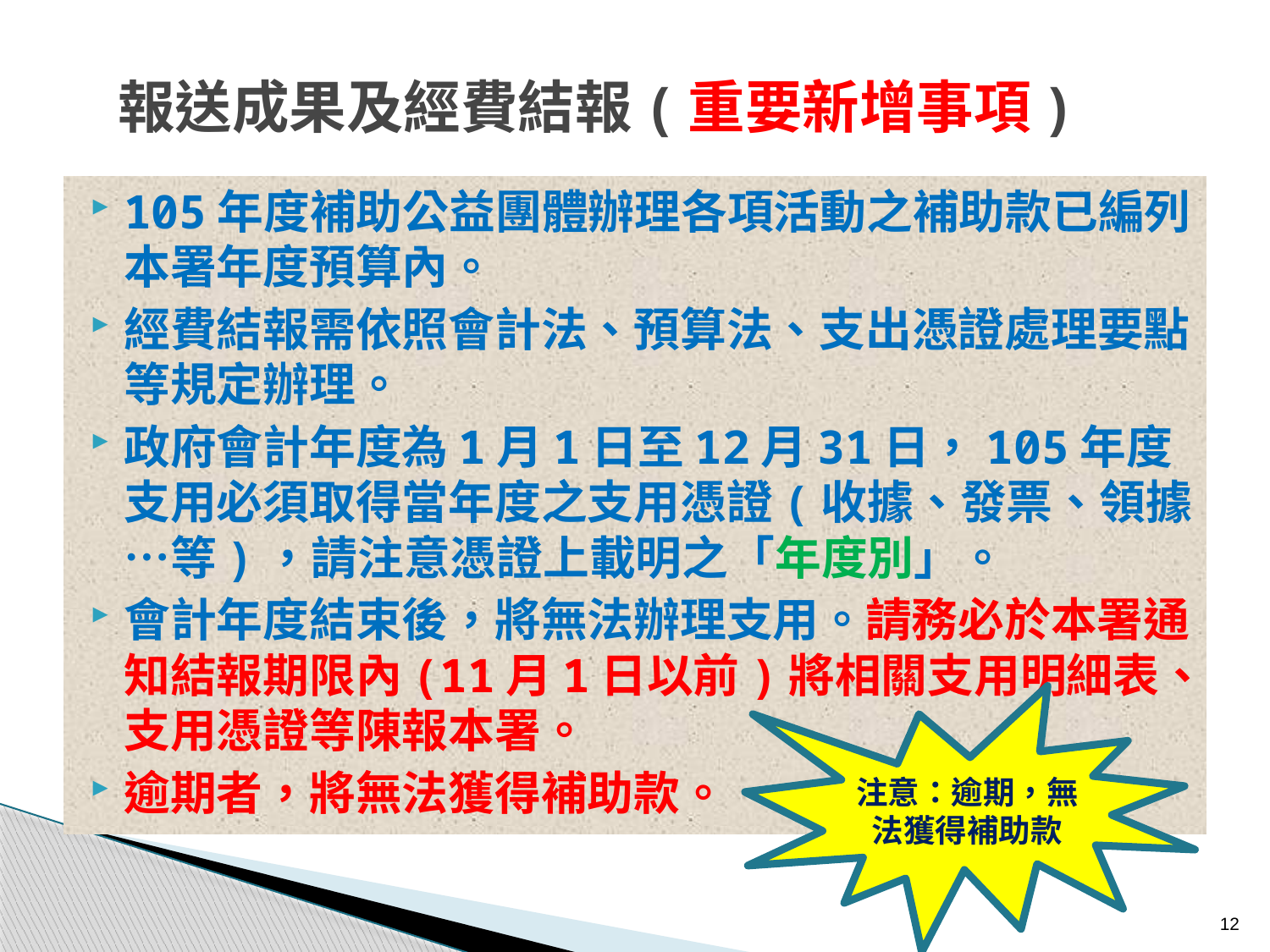

# 報送成果及經費結報(重要新增事項)
105年度補助公益團體辦理各項活動之補助款已編列本署年度預算內。
經費結報需依照會計法、預算法、支出憑證處理要點等規定辦理。
政府會計年度為1月1日至12月31日，105年度支用必須取得當年度之支用憑證(收據、發票、領據…等)，請注意憑證上載明之「年度別」。
會計年度結束後，將無法辦理支用。請務必於本署通知結報期限內(11月1日以前)將相關支用明細表、支用憑證等陳報本署。
逾期者，將無法獲得補助款。

注意：逾期，無法獲得補助款
12